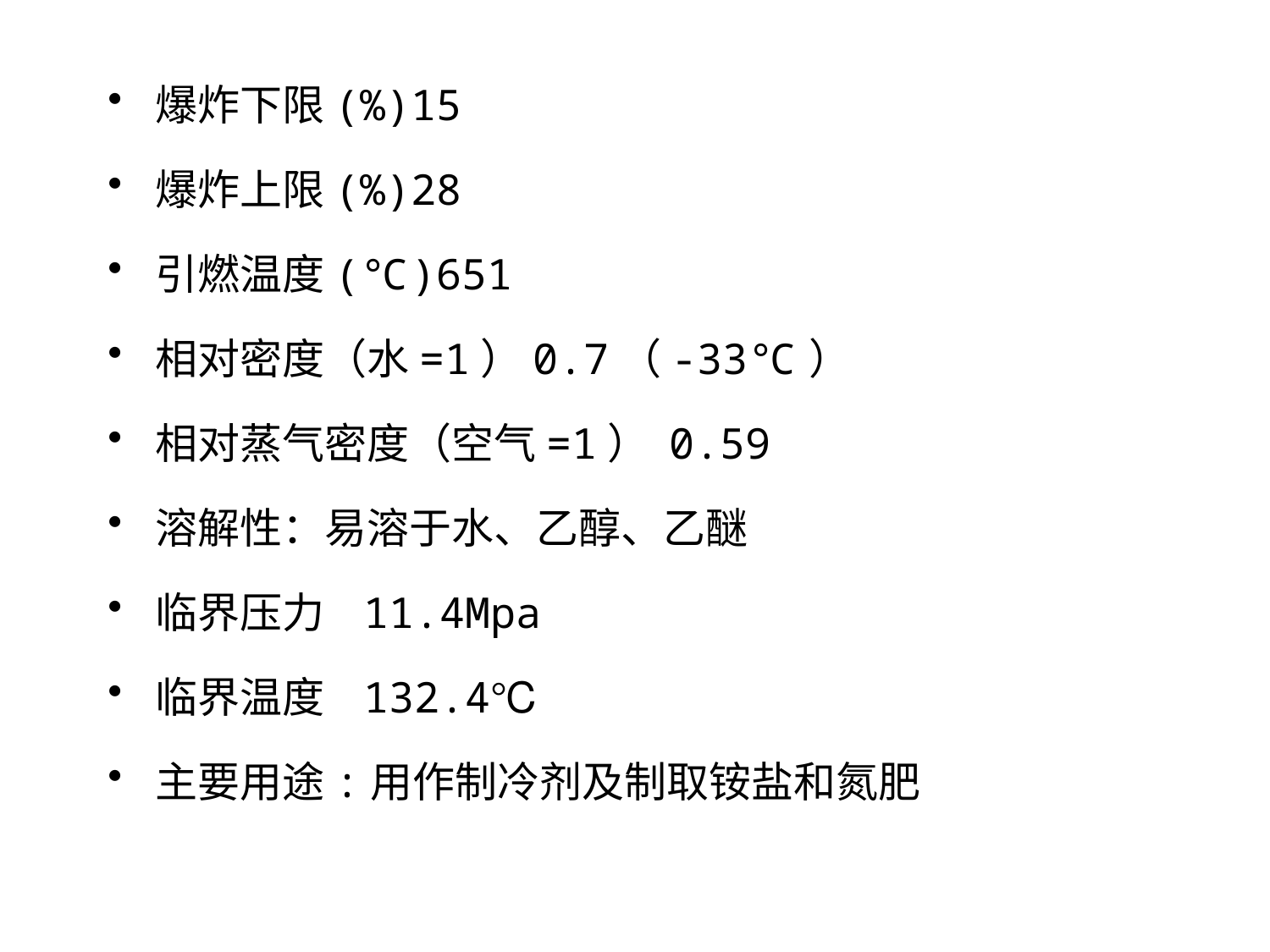

爆炸下限(%)15
爆炸上限(%)28
引燃温度(℃)651
相对密度（水=1）0.7（-33℃）
相对蒸气密度（空气=1） 0.59
溶解性：易溶于水、乙醇、乙醚
临界压力   11.4Mpa
临界温度   132.4℃
主要用途:用作制冷剂及制取铵盐和氮肥

6